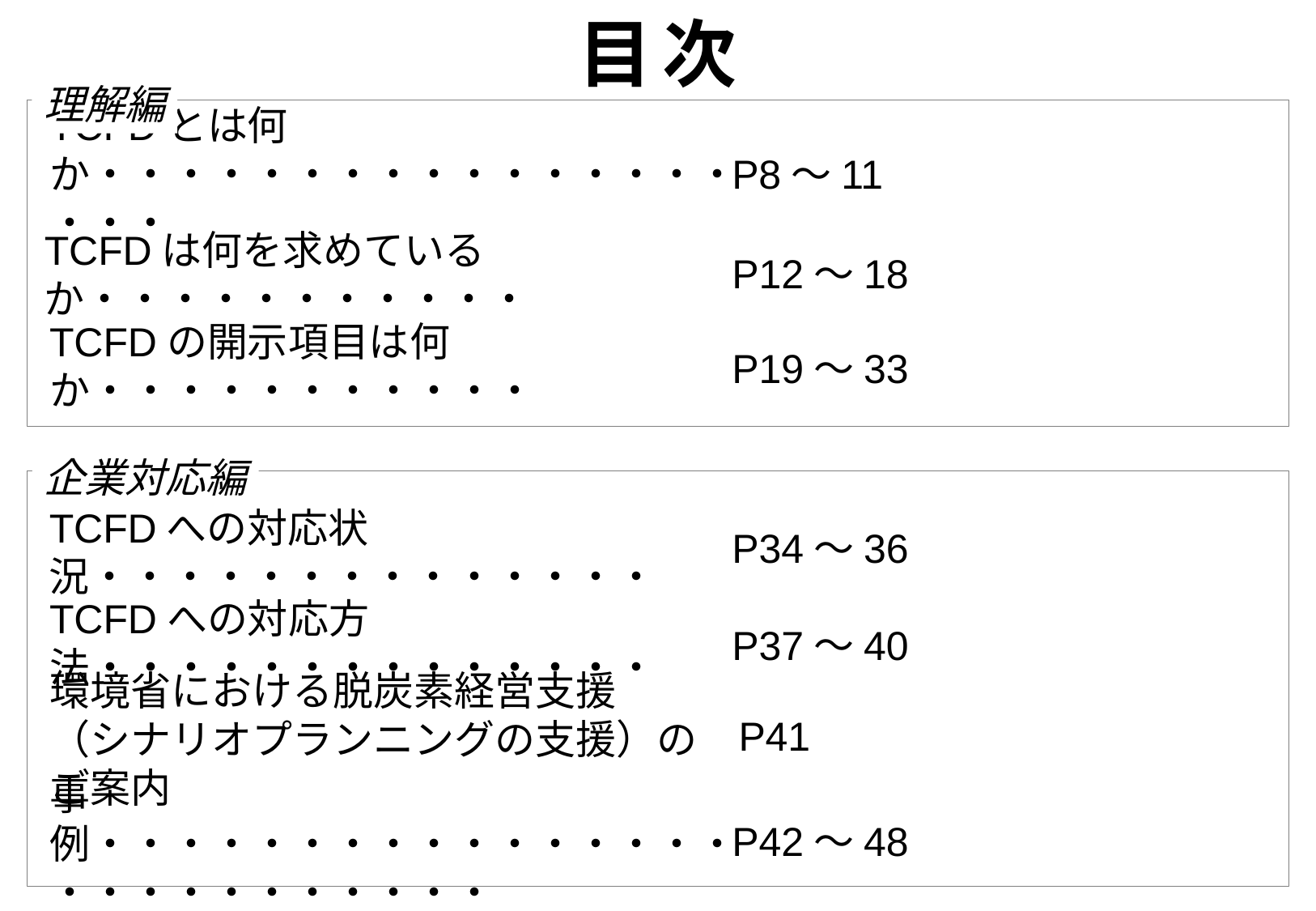

目次
理解編
ｃ
TCFDとは何か・・・・・・・・・・・・・・・・・・・
P8～11
TCFDは何を求めているか・・・・・・・・・・・
P12～18
TCFDの開示項目は何か・・・・・・・・・・・
P19～33
企業対応編
ｃ
TCFDへの対応状況・・・・・・・・・・・・・・
P34～36
TCFDへの対応方法・・・・・・・・・・・・・・
P37～40
環境省における脱炭素経営支援
（シナリオプランニングの支援）のご案内
P41
事例・・・・・・・・・・・・・・・・・・・・・・・・・・・
P42～48